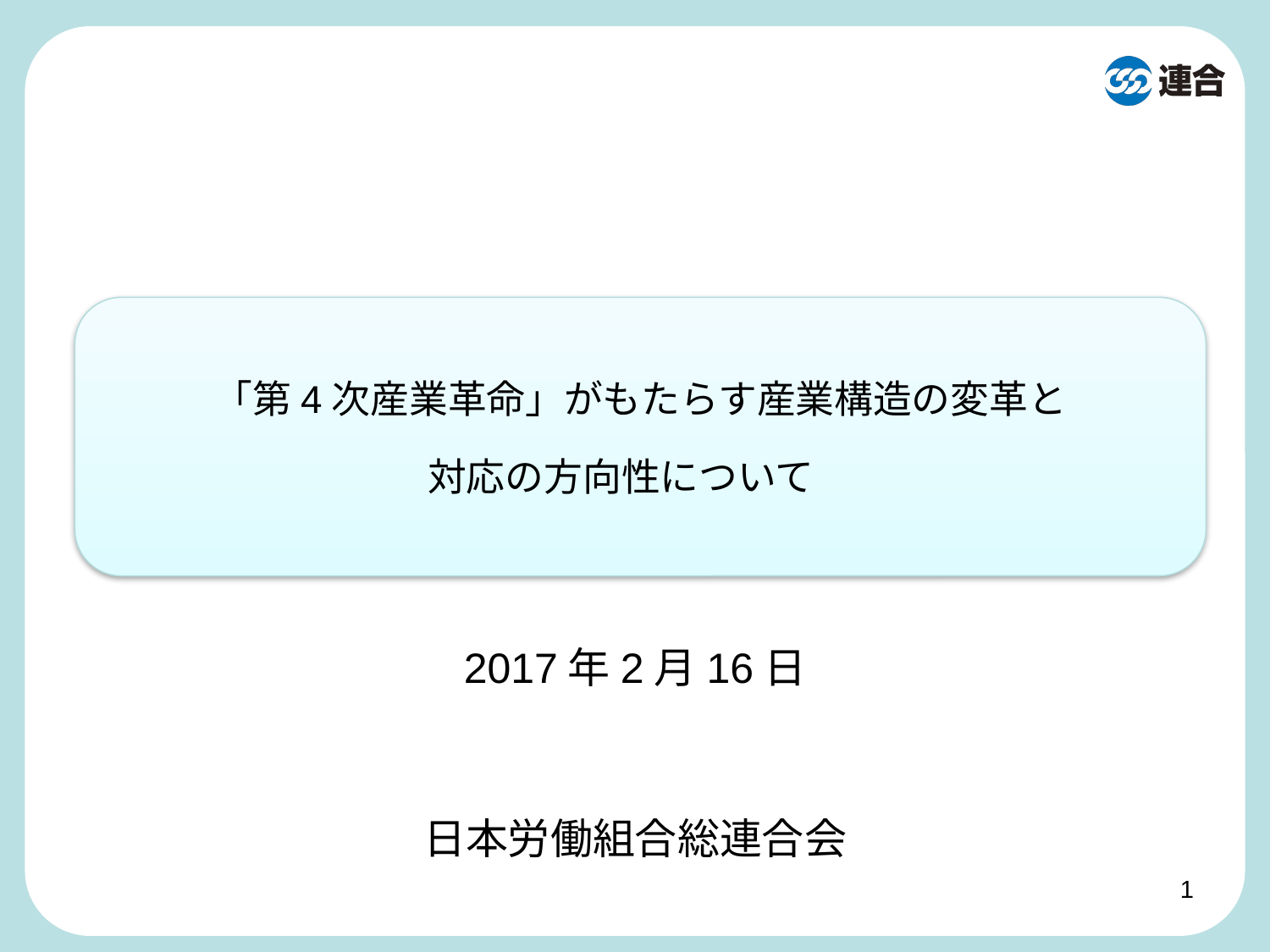

「第4次産業革命」がもたらす産業構造の変革と
対応の方向性について
2017年2月16日
日本労働組合総連合会
1